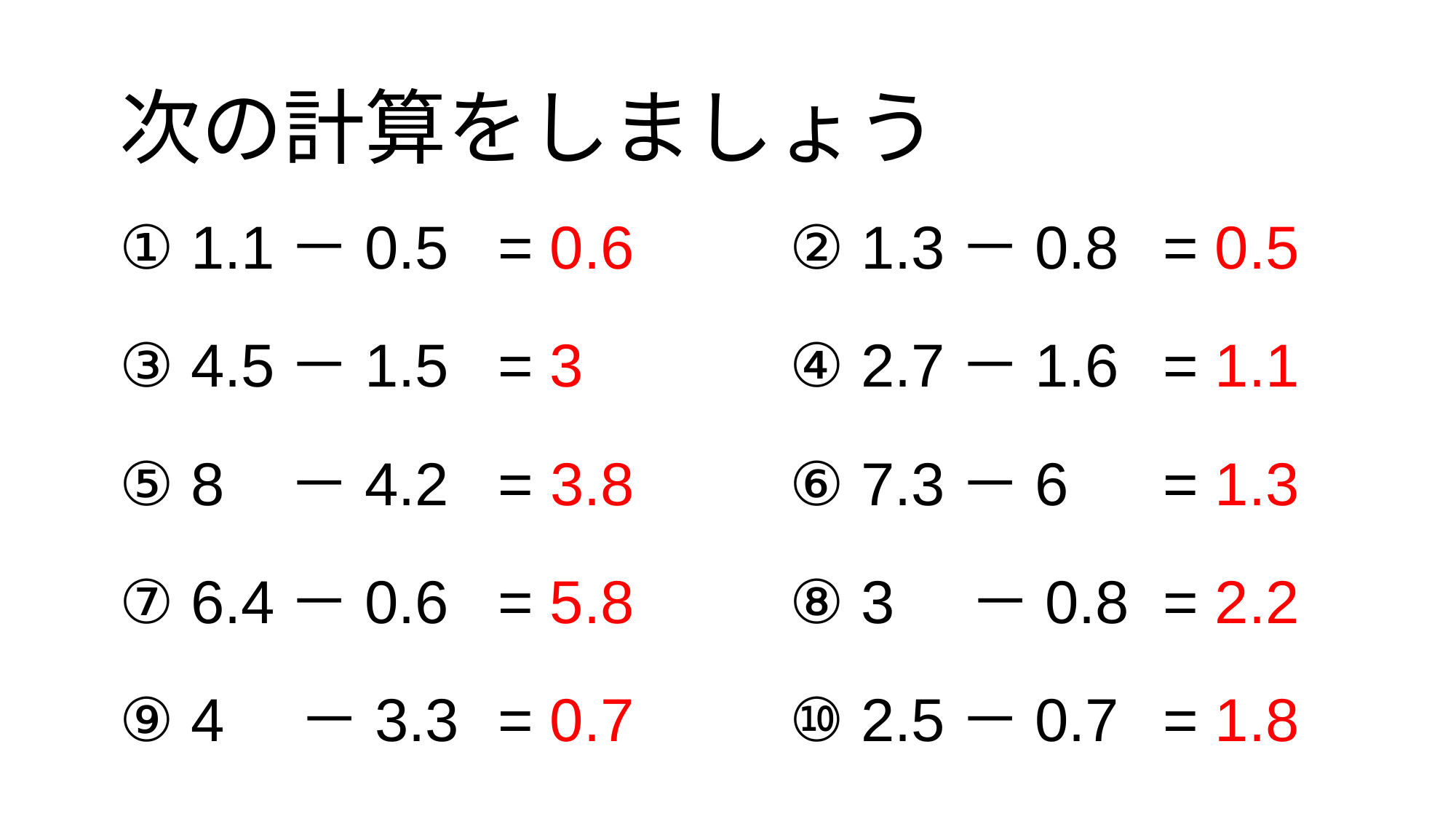

次の計算をしましょう
① 1.1－0.5
= 0.6
② 1.3－0.8
= 0.5
③ 4.5－1.5
= 3.4
④ 2.7－1.6
= 1.1
⑤ 8.7－4.2
= 3.8
⑥ 7.3－6.5
= 1.3
⑦ 6.4－0.6
= 5.8
⑧ 3　－0.8
= 2.2
⑨ 4　－3.3
= 0.7
⑩ 2.5－0.7
= 1.8